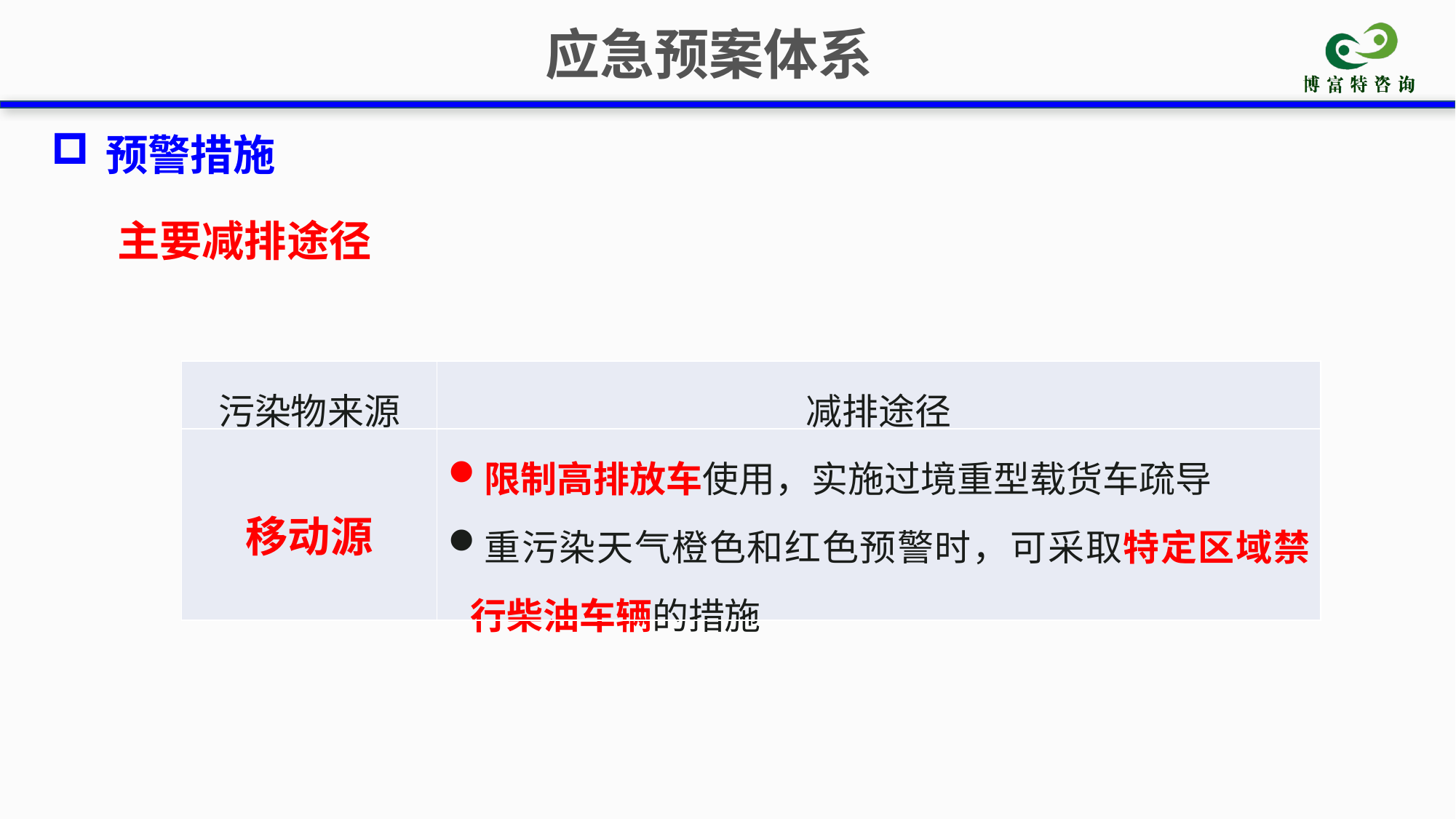

应急预案体系

预警措施
主要减排途径
| 污染物来源 | 减排途径 |
| --- | --- |
| 移动源 | 限制高排放车使用，实施过境重型载货车疏导 重污染天气橙色和红色预警时，可采取特定区域禁行柴油车辆的措施 |